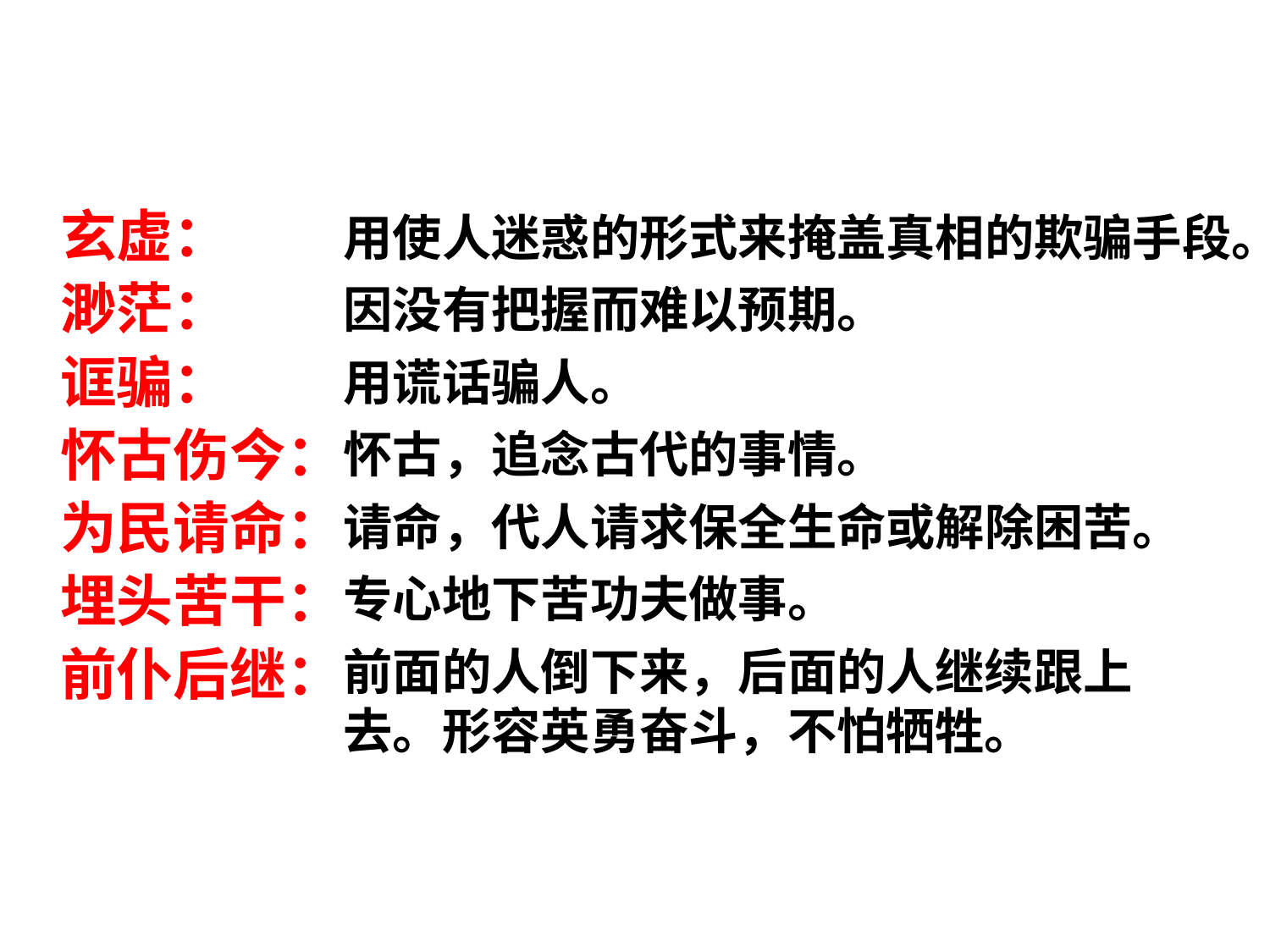

玄虚：
渺茫：
诓骗：
怀古伤今：
为民请命：
埋头苦干：
前仆后继：

用使人迷惑的形式来掩盖真相的欺骗手段。
因没有把握而难以预期。
用谎话骗人。
怀古，追念古代的事情。
请命，代人请求保全生命或解除困苦。
专心地下苦功夫做事。
前面的人倒下来，后面的人继续跟上
去。形容英勇奋斗，不怕牺牲。